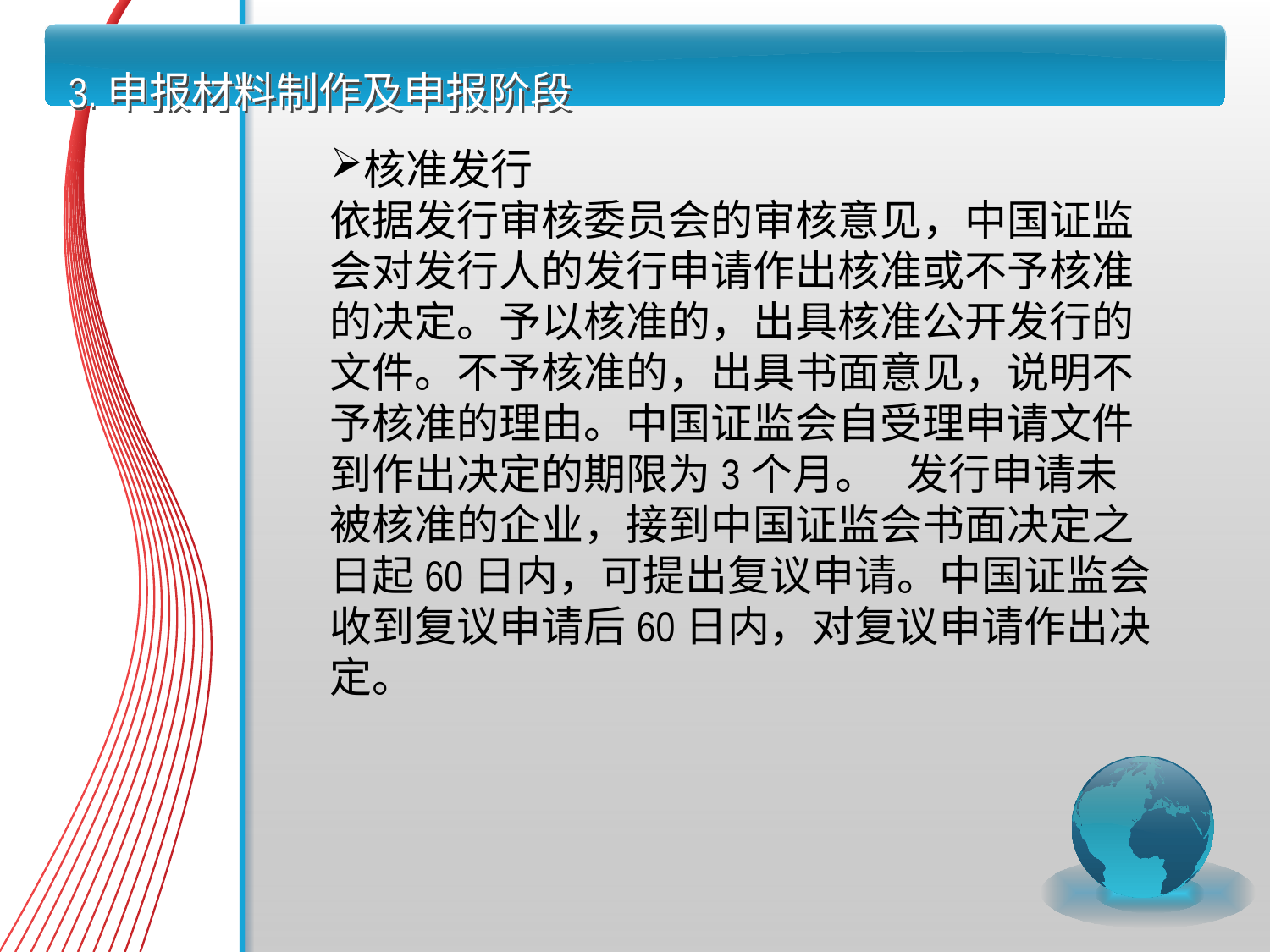

# 3.申报材料制作及申报阶段
核准发行
依据发行审核委员会的审核意见，中国证监会对发行人的发行申请作出核准或不予核准的决定。予以核准的，出具核准公开发行的文件。不予核准的，出具书面意见，说明不予核准的理由。中国证监会自受理申请文件到作出决定的期限为3个月。   发行申请未被核准的企业，接到中国证监会书面决定之日起60日内，可提出复议申请。中国证监会收到复议申请后60日内，对复议申请作出决定。